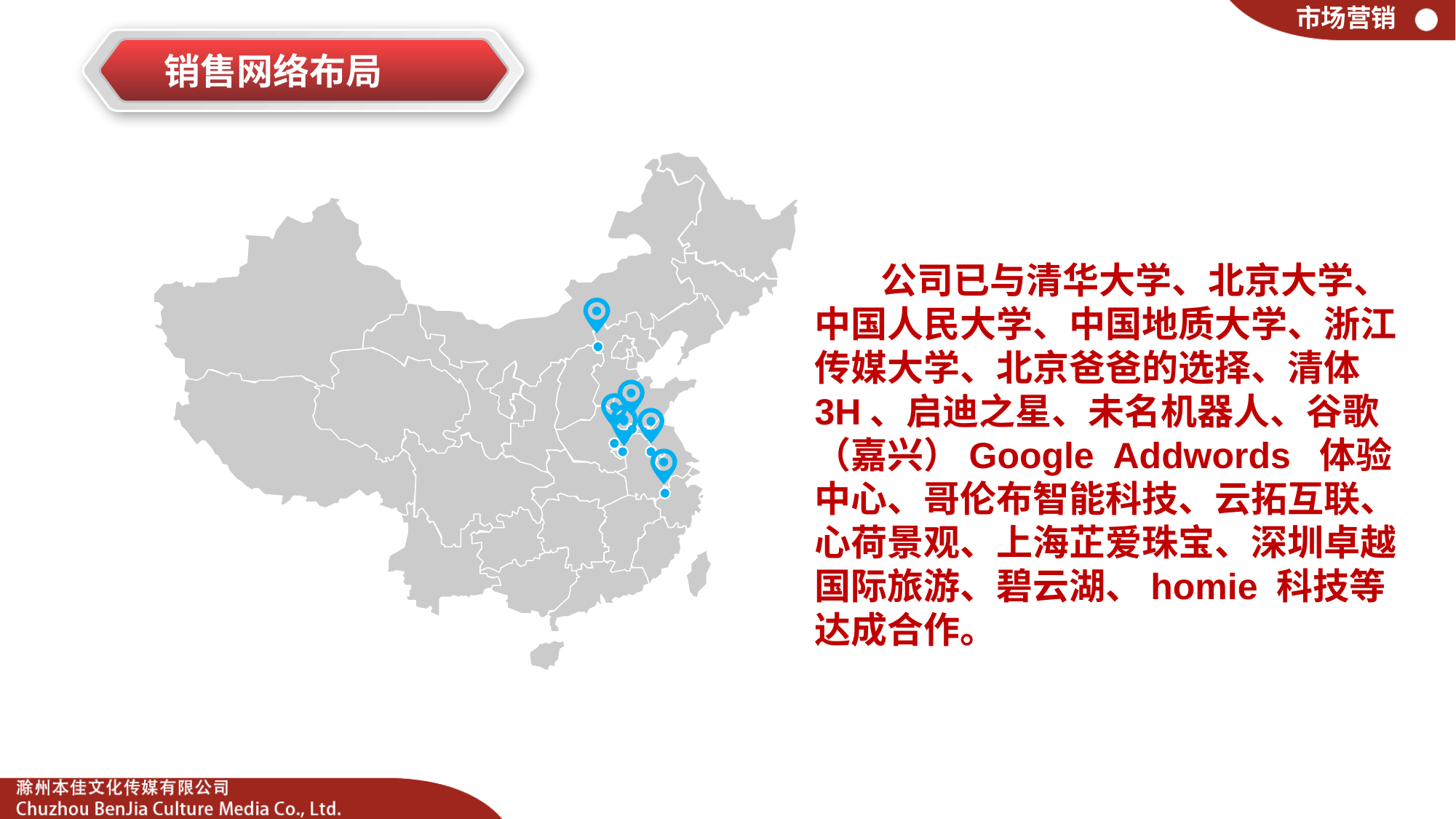

市场营销

销售网络布局

       公司已与清华大学、北京大学、中国人民大学、中国地质大学、浙江传媒大学、北京爸爸的选择、清体3H、启迪之星、未名机器人、谷歌（嘉兴）Google  Addwords  体验中心、哥伦布智能科技、云拓互联、心荷景观、上海芷爱珠宝、深圳卓越国际旅游、碧云湖、homie 科技等达成合作。